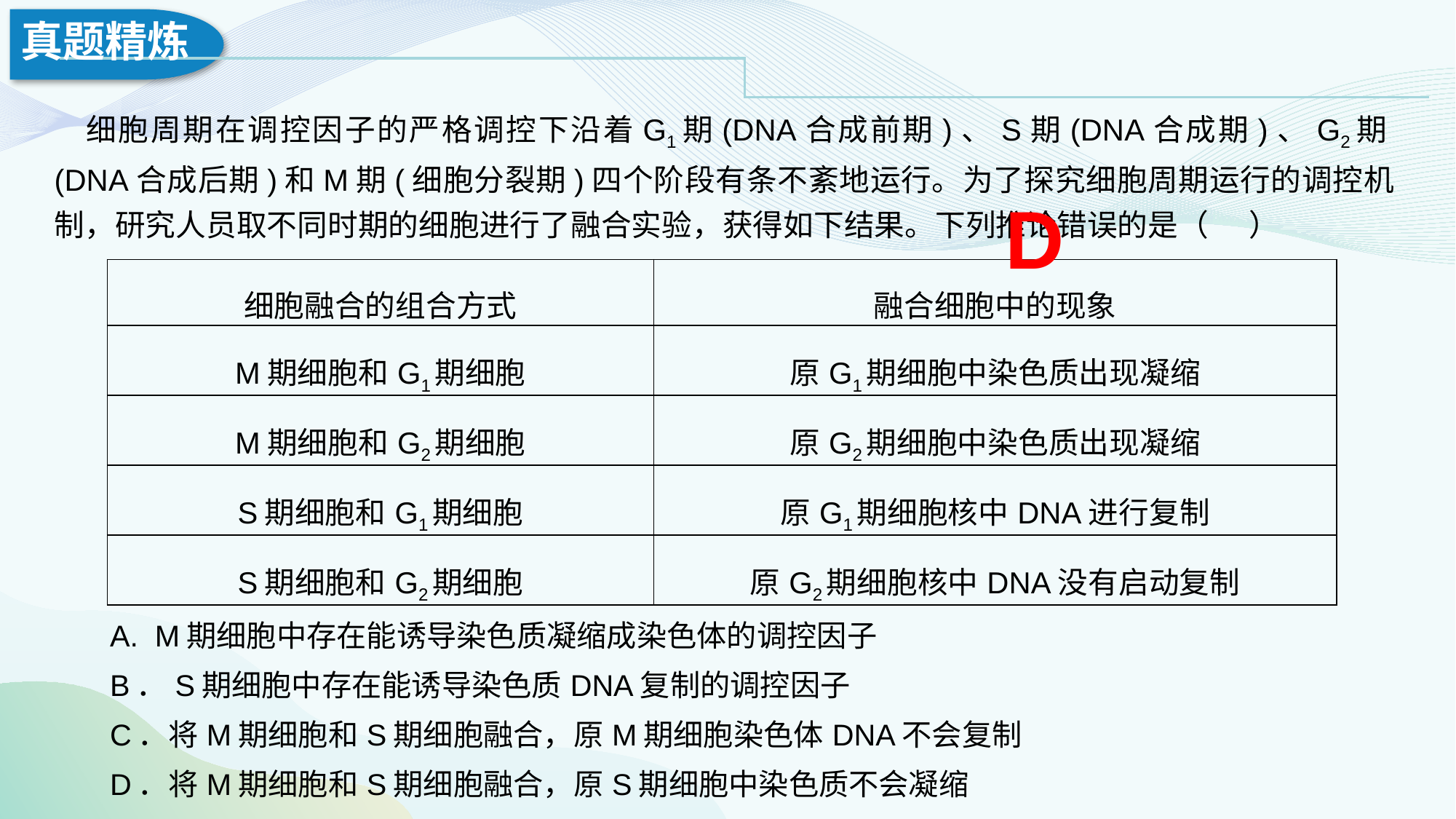

细胞周期在调控因子的严格调控下沿着G1期(DNA合成前期)、S期(DNA合成期)、G2期(DNA合成后期)和M期(细胞分裂期)四个阶段有条不紊地运行。为了探究细胞周期运行的调控机制，研究人员取不同时期的细胞进行了融合实验，获得如下结果。下列推论错误的是（      ）
D
| 细胞融合的组合方式 | 融合细胞中的现象 |
| --- | --- |
| M期细胞和G1期细胞 | 原G1期细胞中染色质出现凝缩 |
| M期细胞和G2期细胞 | 原G2期细胞中染色质出现凝缩 |
| S期细胞和G1期细胞 | 原G1期细胞核中DNA进行复制 |
| S期细胞和G2期细胞 | 原G2期细胞核中DNA没有启动复制 |
A.  M期细胞中存在能诱导染色质凝缩成染色体的调控因子
B．S期细胞中存在能诱导染色质DNA复制的调控因子
C．将M期细胞和S期细胞融合，原M期细胞染色体DNA不会复制
D．将M期细胞和S期细胞融合，原S期细胞中染色质不会凝缩